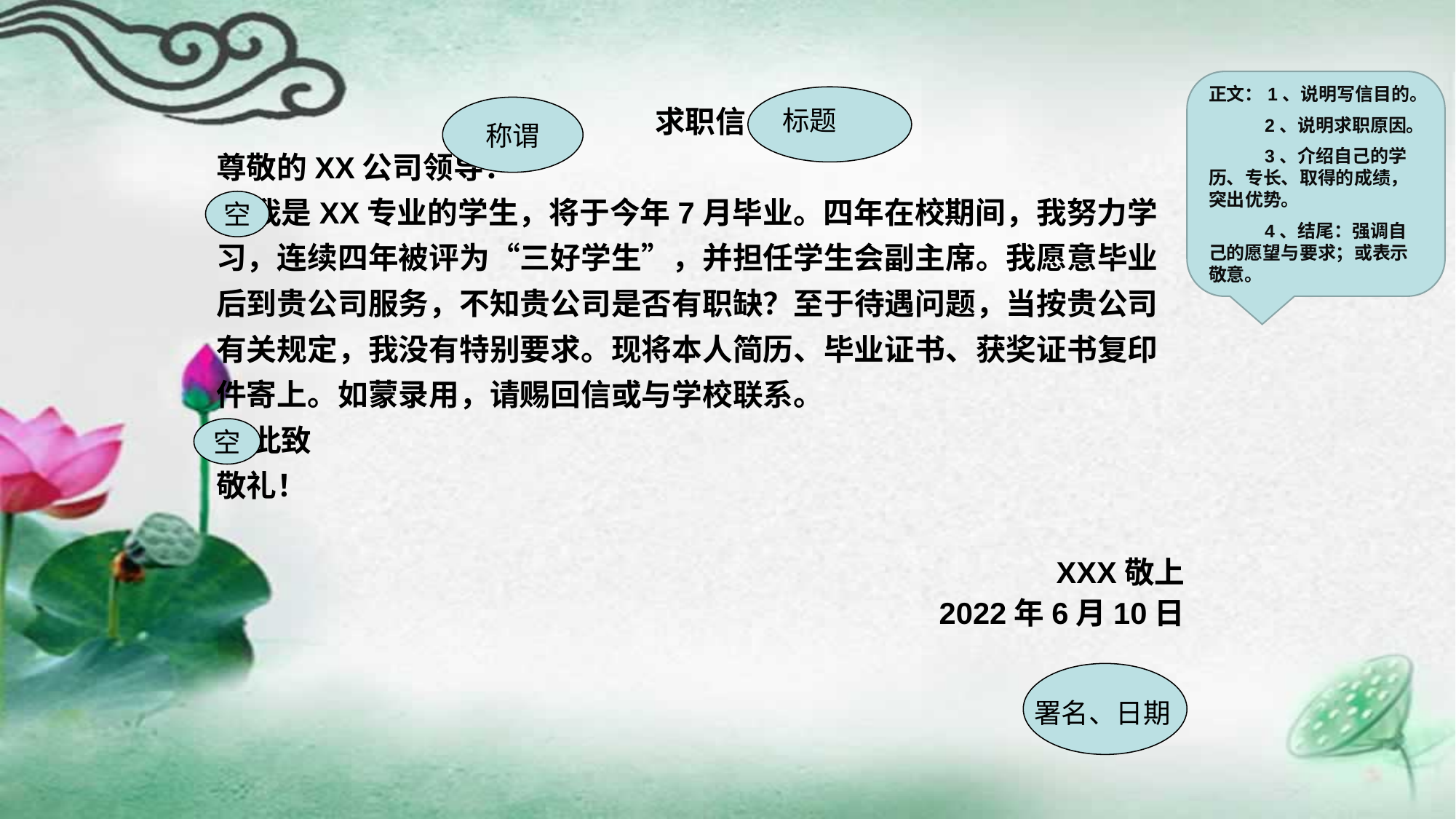

正文：1、说明写信目的。
           2、说明求职原因。
           3、介绍自己的学历、专长、取得的成绩，突出优势。
           4、结尾：强调自己的愿望与要求；或表示敬意。
标题
求职信
尊敬的XX公司领导：
    我是XX专业的学生，将于今年7月毕业。四年在校期间，我努力学习，连续四年被评为“三好学生”，并担任学生会副主席。我愿意毕业后到贵公司服务，不知贵公司是否有职缺？至于待遇问题，当按贵公司有关规定，我没有特别要求。现将本人简历、毕业证书、获奖证书复印件寄上。如蒙录用，请赐回信或与学校联系。
    此致
敬礼！
                                                                                                   XXX敬上
                                                                            2022年6月10日

称谓
空
空

署名、日期